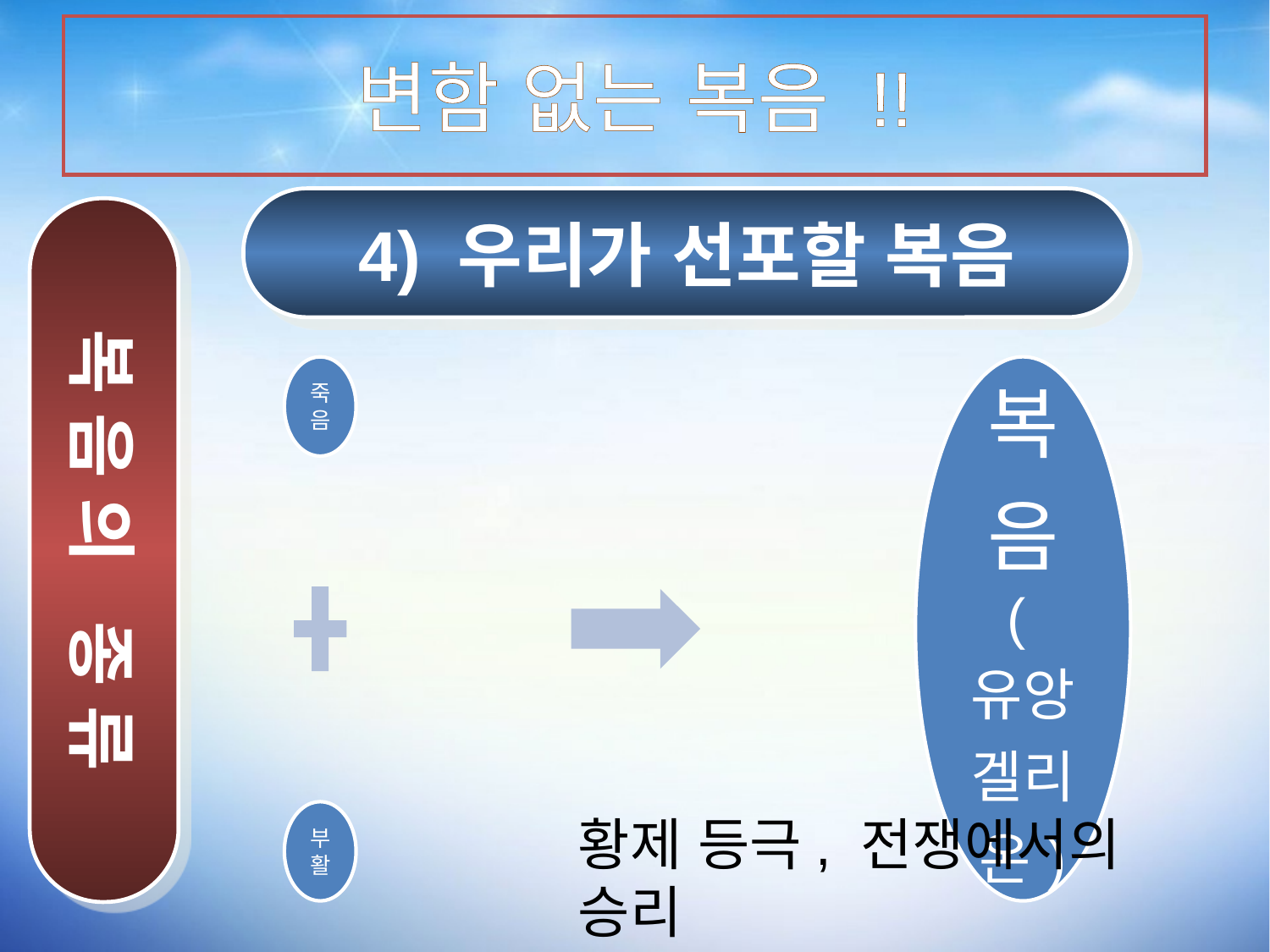

# 변함 없는 복음 !!
4) 우리가 선포할 복음
복 음 의   종 류
죽음
부활
복음
황제 등극, 전쟁에서의 승리